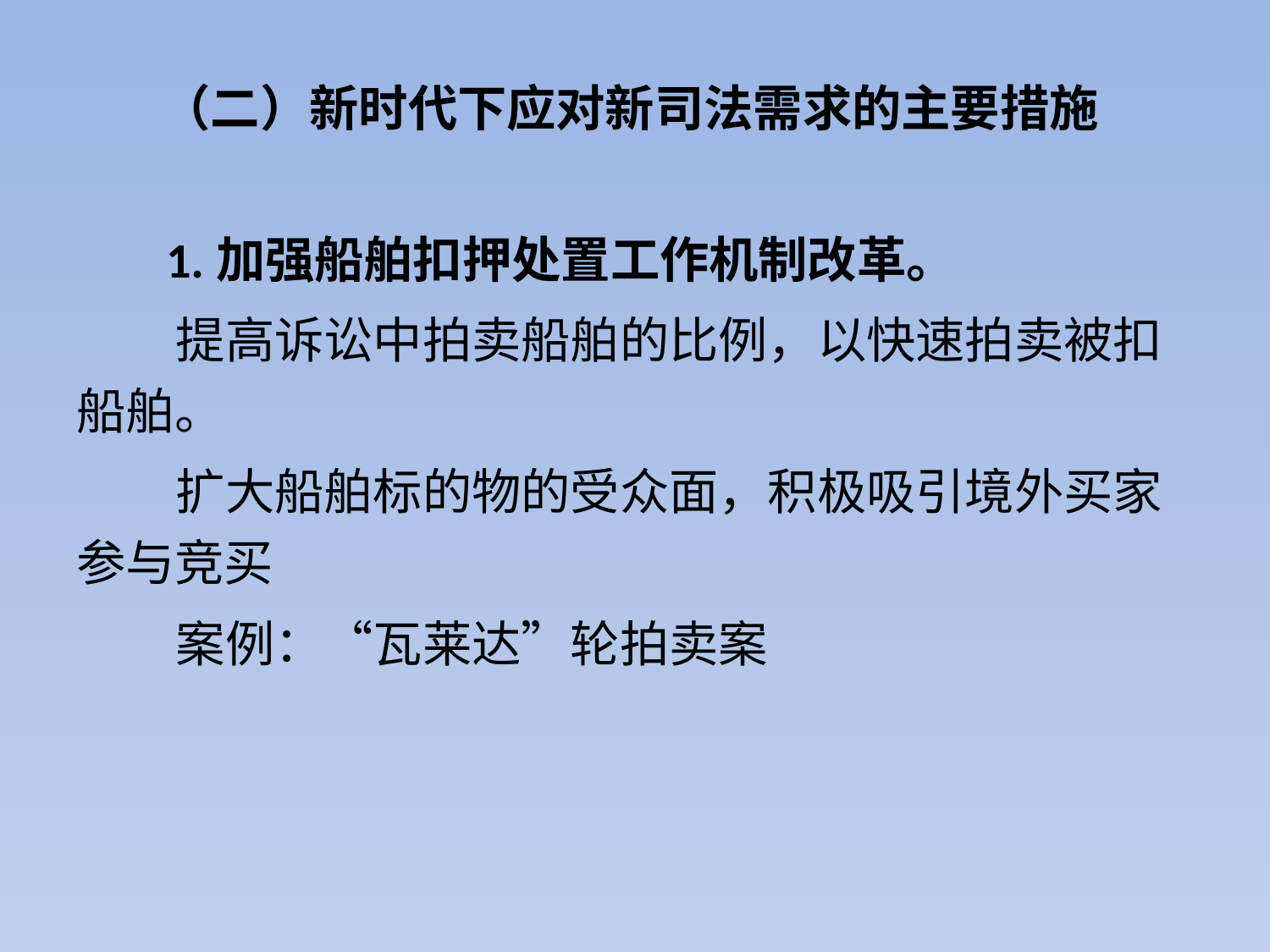

# （二）新时代下应对新司法需求的主要措施
        1.加强船舶扣押处置工作机制改革。
        提高诉讼中拍卖船舶的比例，以快速拍卖被扣船舶。
        扩大船舶标的物的受众面，积极吸引境外买家参与竞买
        案例：“瓦莱达”轮拍卖案